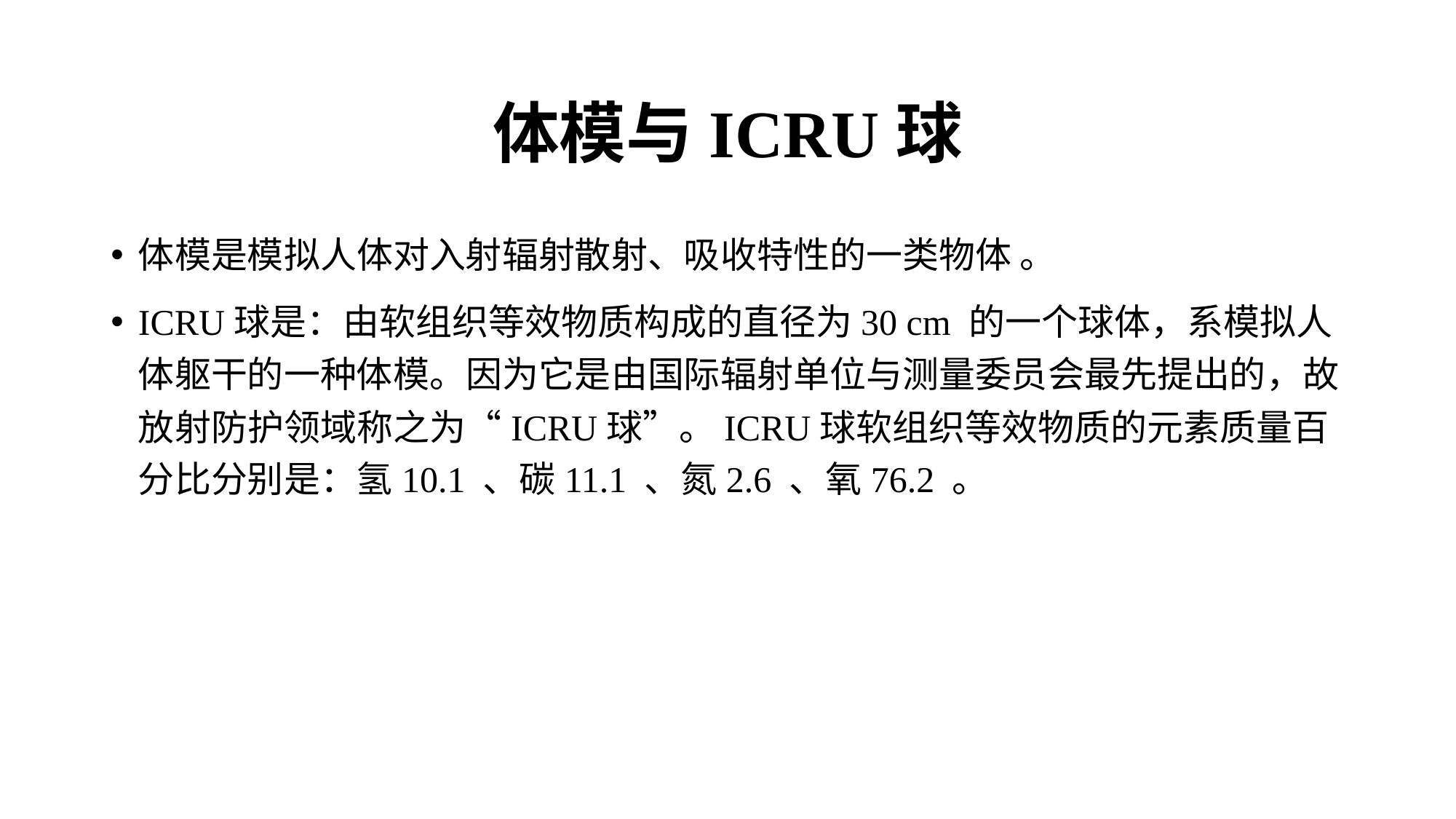

# 体模与ICRU球
体模是模拟人体对入射辐射散射、吸收特性的一类物体 。
ICRU球是：由软组织等效物质构成的直径为30 cm 的一个球体，系模拟人体躯干的一种体模。因为它是由国际辐射单位与测量委员会最先提出的，故放射防护领域称之为“ICRU球”。ICRU球软组织等效物质的元素质量百分比分别是：氢10.1 、碳11.1 、氮2.6 、氧76.2 。